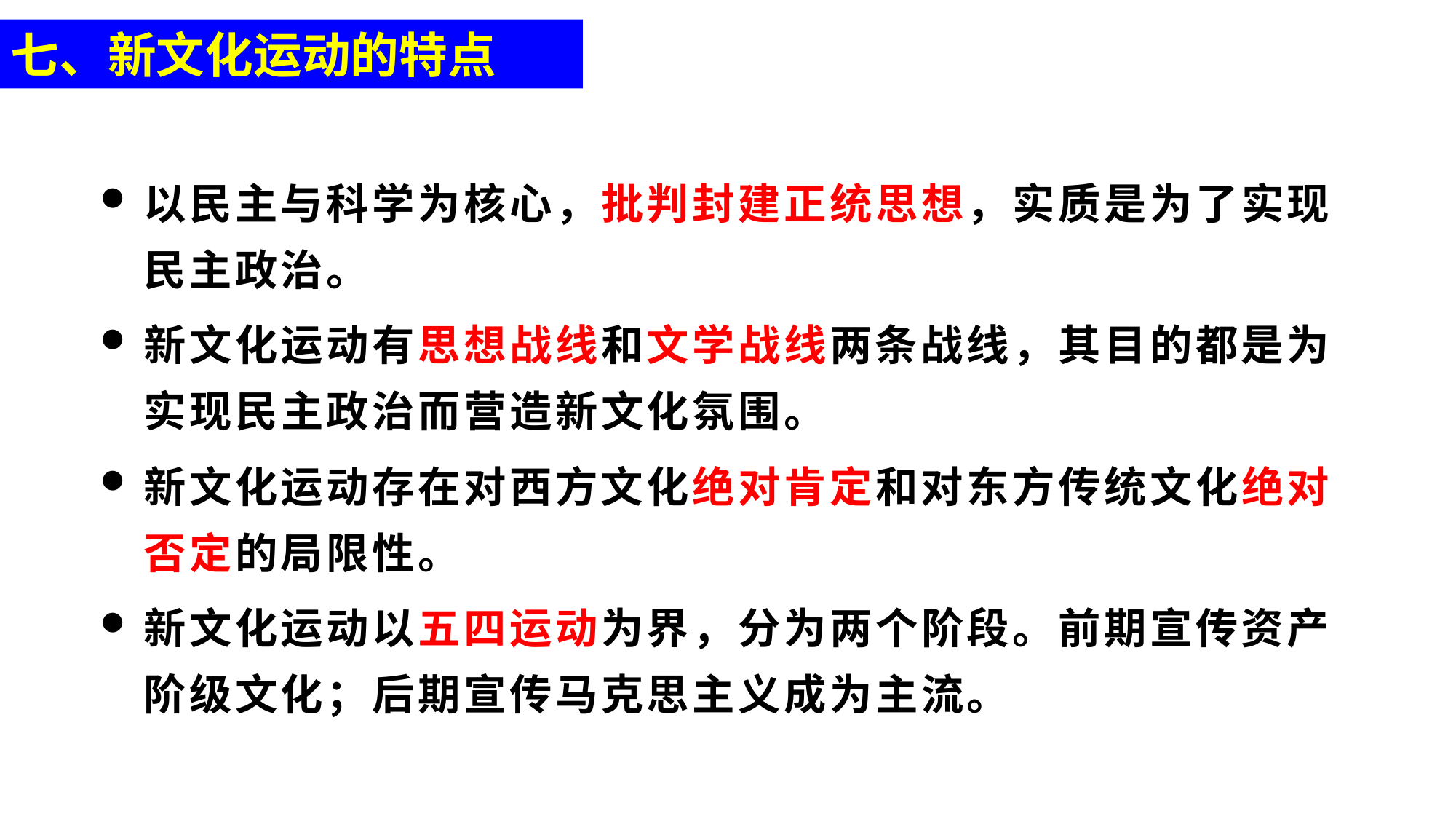

七、新文化运动的特点

以民主与科学为核心，批判封建正统思想，实质是为了实现民主政治。
新文化运动有思想战线和文学战线两条战线，其目的都是为实现民主政治而营造新文化氛围。
新文化运动存在对西方文化绝对肯定和对东方传统文化绝对否定的局限性。
新文化运动以五四运动为界，分为两个阶段。前期宣传资产阶级文化；后期宣传马克思主义成为主流。